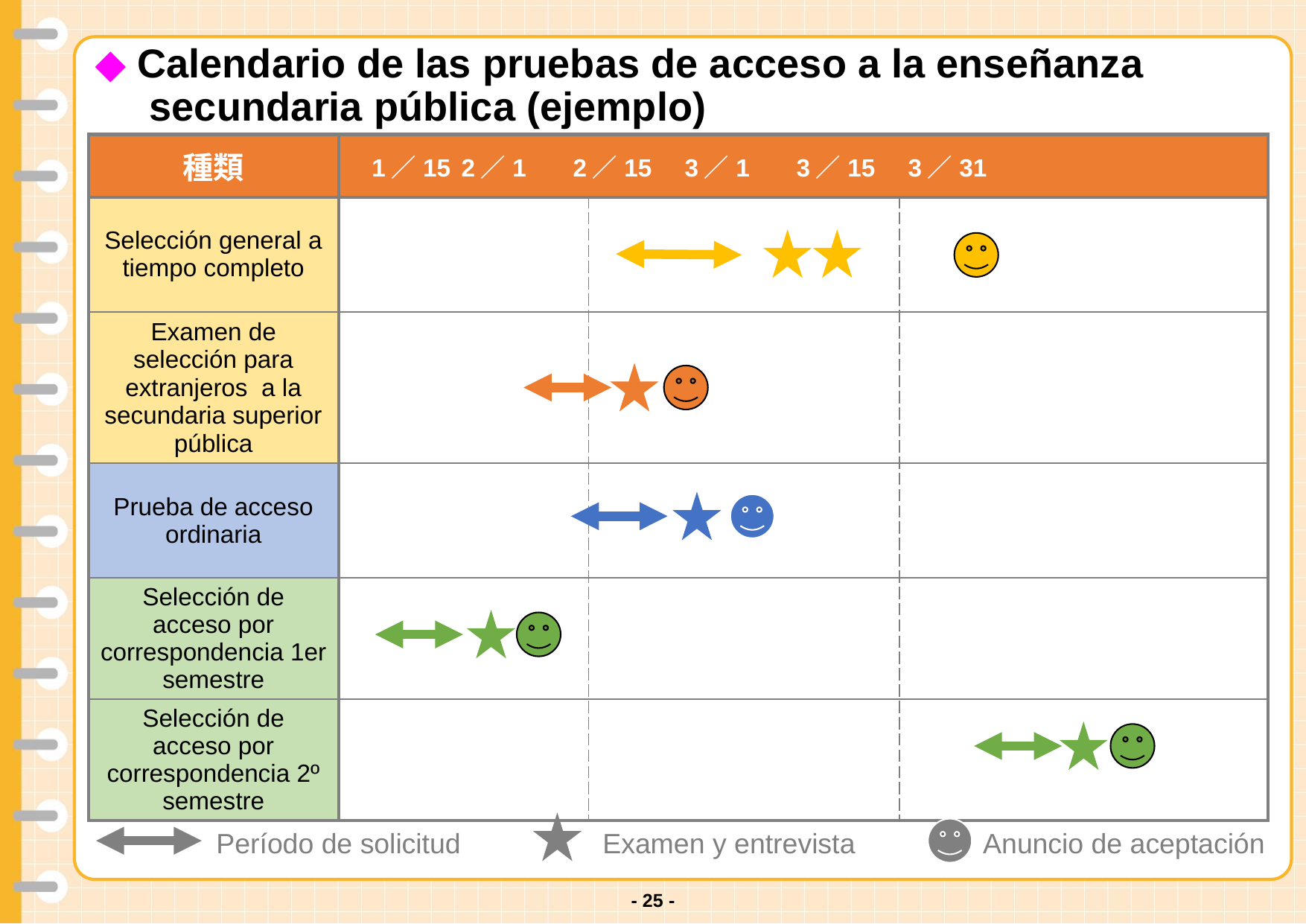

v
◆ Calendario de las pruebas de acceso a la enseñanza secundaria pública (ejemplo)
| 種類 | 1／15 2／1 2／15 3／1 3／15 3／31 |  |  |
| --- | --- | --- | --- |
| Selección general a tiempo completo |  |  |  |
| Examen de selección para extranjeros a la secundaria superior pública |  |  |  |
| Prueba de acceso ordinaria |  |  |  |
| Selección de acceso por correspondencia 1er semestre |  |  |  |
| Selección de acceso por correspondencia 2º semestre |  |  |  |

Período de solicitud
Examen y entrevista
Anuncio de aceptación
- 25 -